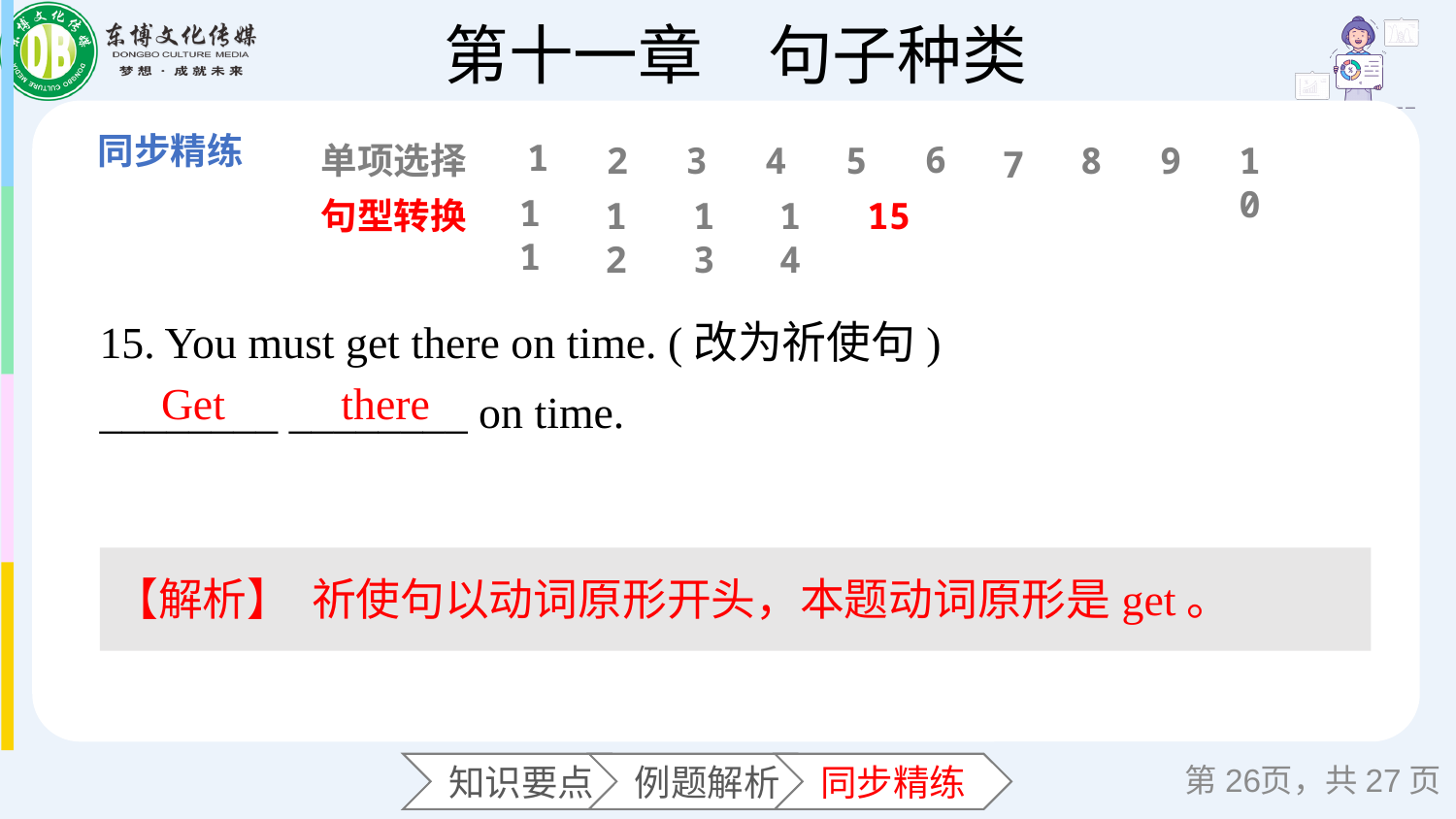

1
6
单项选择
2
3
4
5
8
9
10
7
11
句型转换
12
13
14
15

15. You must get there on time. (改为祈使句)
________ ________ on time.
Get
there
【解析】  祈使句以动词原形开头，本题动词原形是get。
第26页，共27页